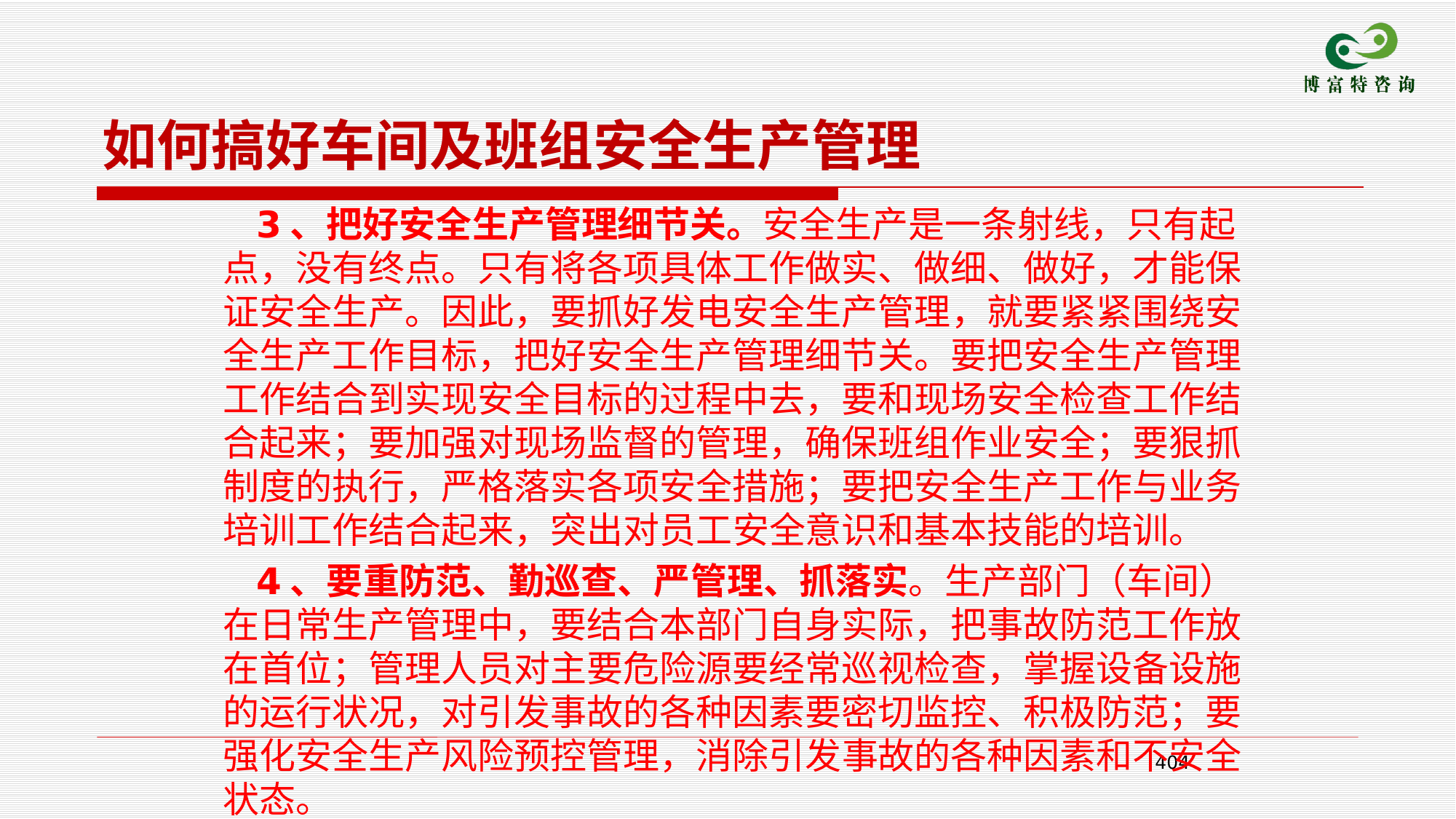

如何搞好车间及班组安全生产管理
       3、把好安全生产管理细节关。安全生产是一条射线，只有起点，没有终点。只有将各项具体工作做实、做细、做好，才能保证安全生产。因此，要抓好发电安全生产管理，就要紧紧围绕安全生产工作目标，把好安全生产管理细节关。要把安全生产管理工作结合到实现安全目标的过程中去，要和现场安全检查工作结合起来；要加强对现场监督的管理，确保班组作业安全；要狠抓制度的执行，严格落实各项安全措施；要把安全生产工作与业务培训工作结合起来，突出对员工安全意识和基本技能的培训。
       4、要重防范、勤巡查、严管理、抓落实。生产部门（车间）在日常生产管理中，要结合本部门自身实际，把事故防范工作放在首位；管理人员对主要危险源要经常巡视检查，掌握设备设施的运行状况，对引发事故的各种因素要密切监控、积极防范；要强化安全生产风险预控管理，消除引发事故的各种因素和不安全状态。

404